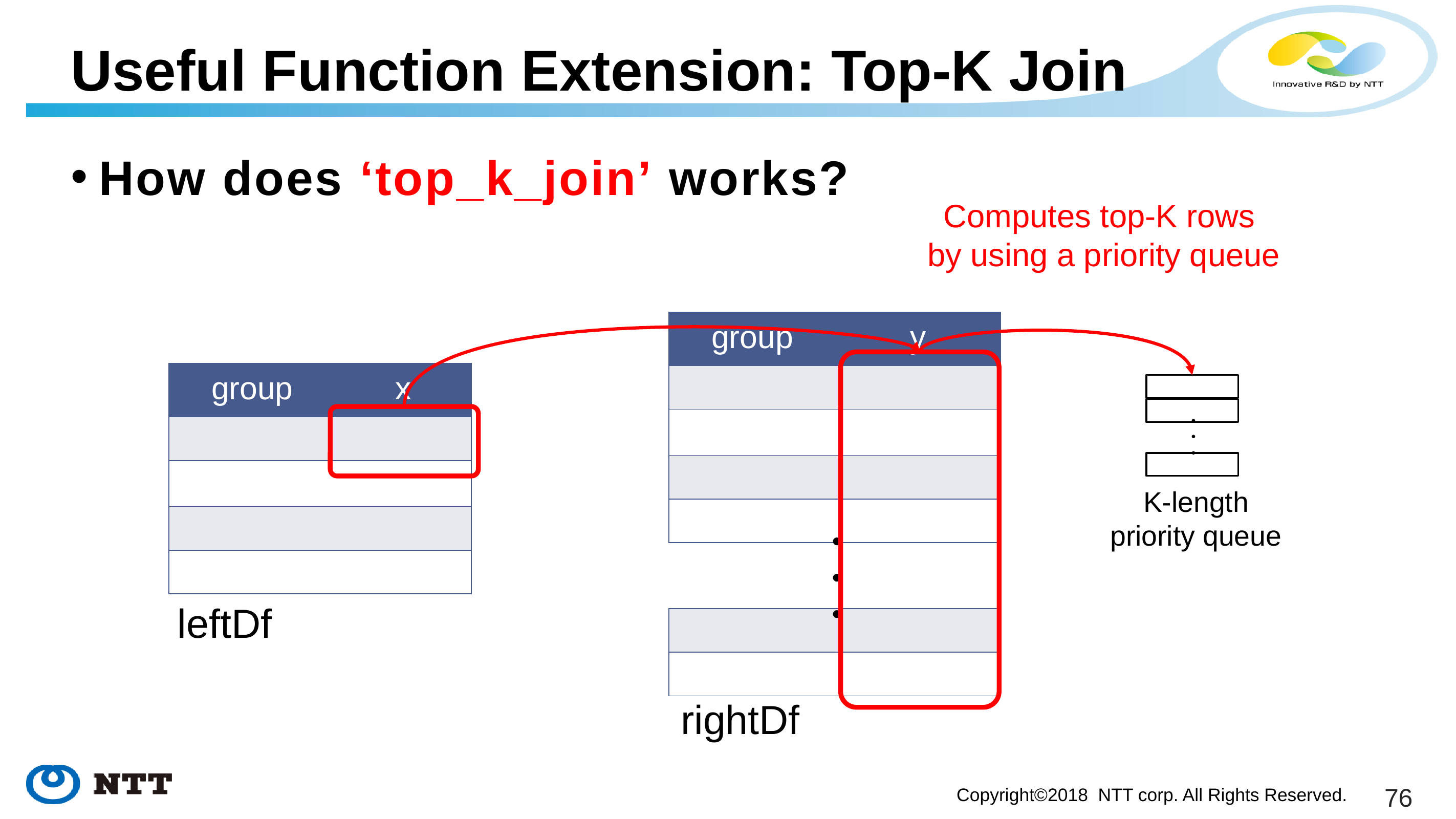

# Useful Function Extension: Top-K Join
How does ‘top_k_join’ works?
Computes top-K rows
by using a priority queue
| group | y |
| --- | --- |
|  |  |
|  |  |
|  |  |
|  |  |

| group | x |
| --- | --- |
|  |  |
|  |  |
|  |  |
|  |  |

・・・

K-length
priority queue
・・・
leftDf
|  |  |
| --- | --- |
|  |  |
rightDf